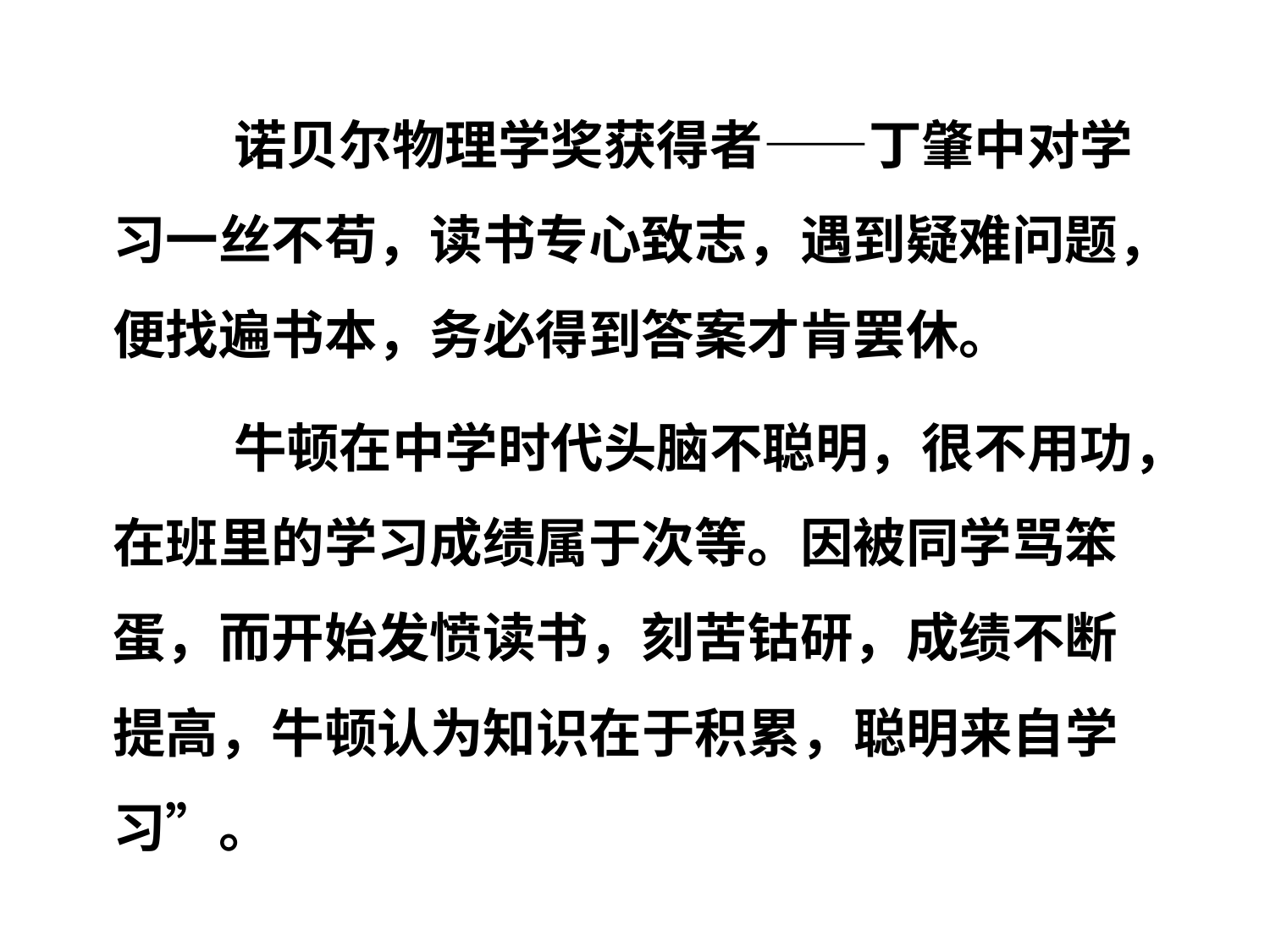

诺贝尔物理学奖获得者——丁肇中对学习一丝不苟，读书专心致志，遇到疑难问题，便找遍书本，务必得到答案才肯罢休。
    牛顿在中学时代头脑不聪明，很不用功，在班里的学习成绩属于次等。因被同学骂笨蛋，而开始发愤读书，刻苦钴研，成绩不断提高，牛顿认为知识在于积累，聪明来自学习”。